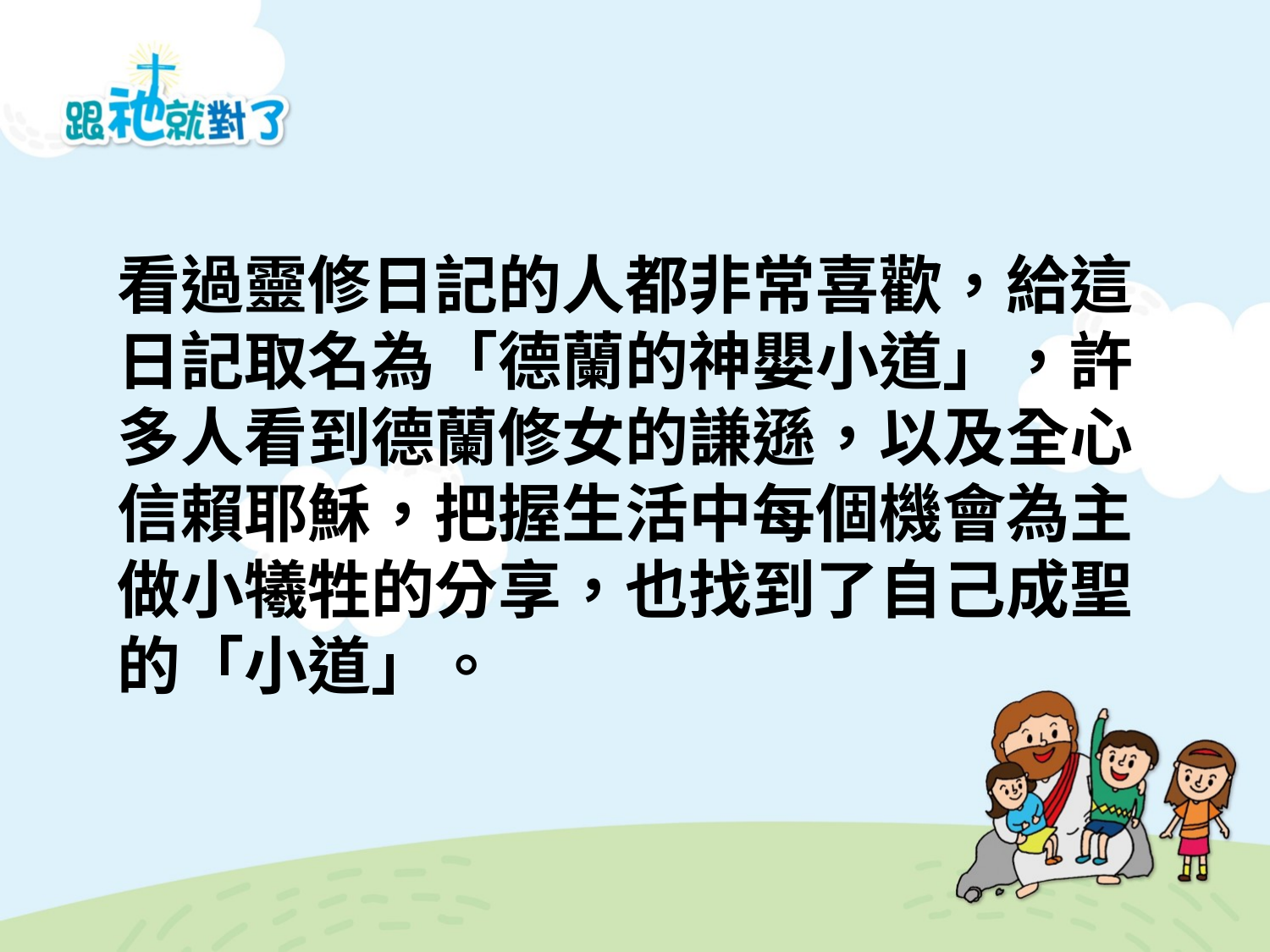

看過靈修日記的人都非常喜歡，給這日記取名為「德蘭的神嬰小道」，許多人看到德蘭修女的謙遜，以及全心信賴耶穌，把握生活中每個機會為主做小犧牲的分享，也找到了自己成聖的「小道」。